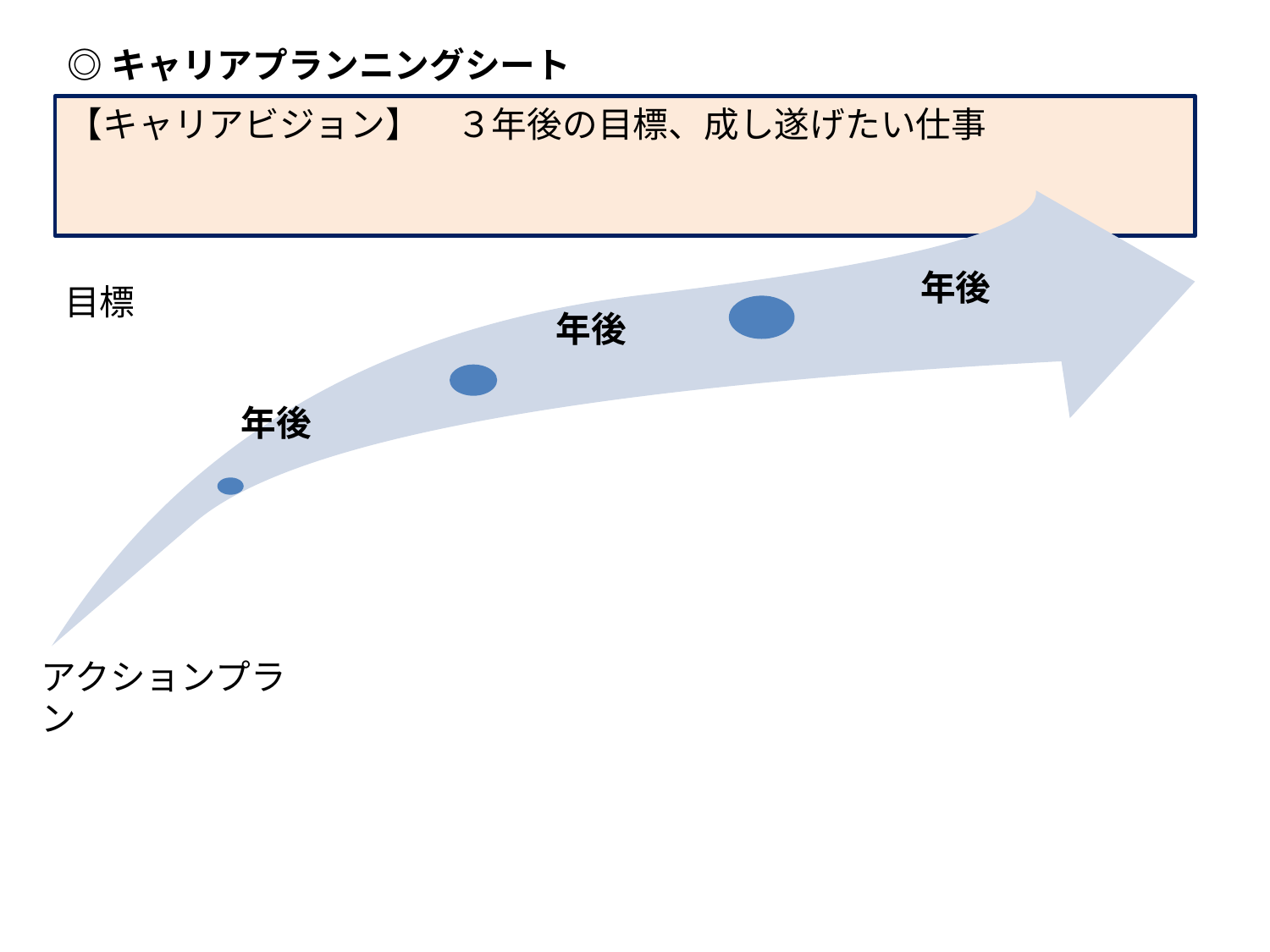

◎キャリアプランニングシート
【キャリアビジョン】　３年後の目標、成し遂げたい仕事

年後

年後

目標

年後

アクションプラン